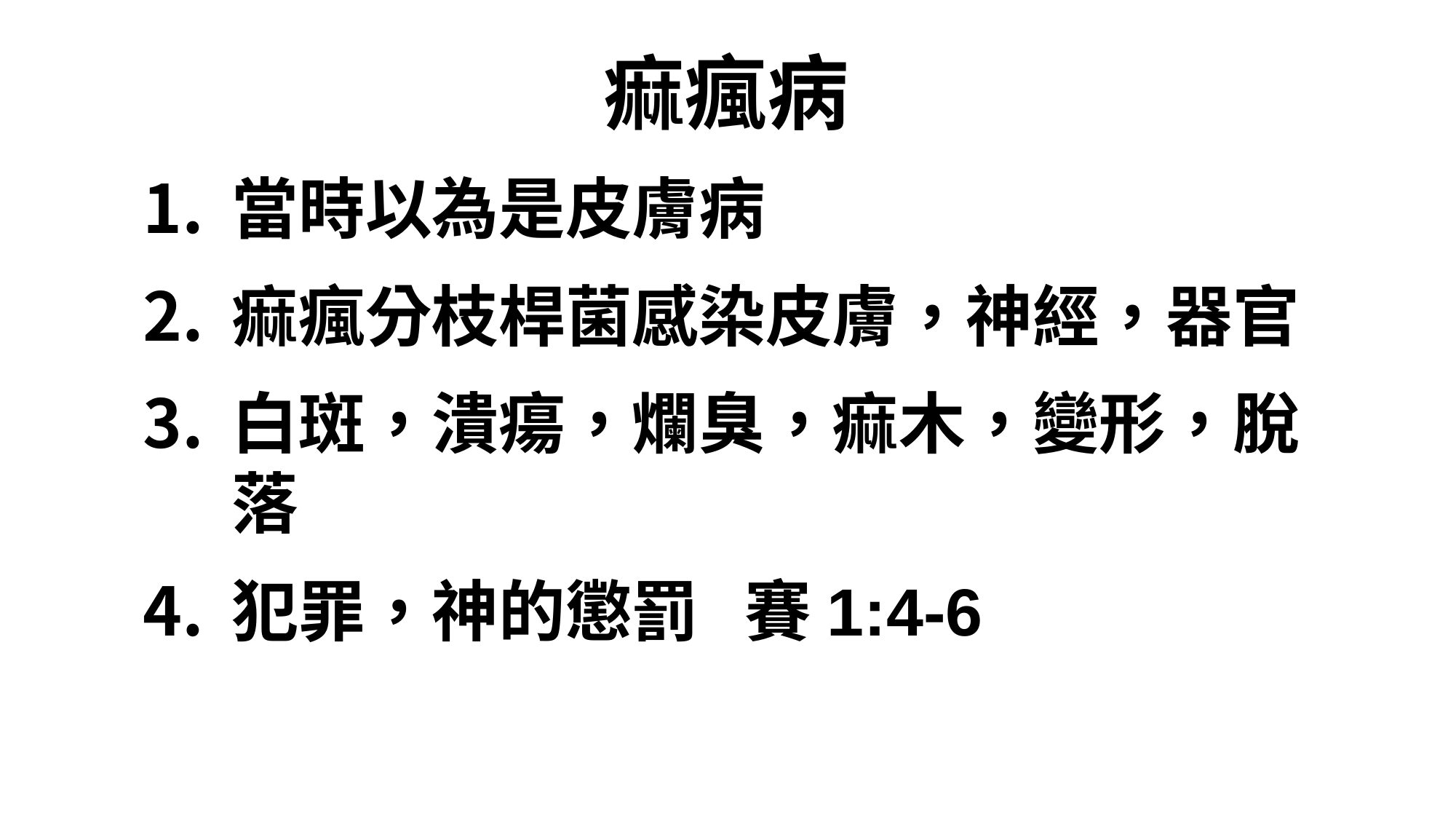

痲瘋病
當時以為是皮膚病
痲瘋分枝桿菌感染皮膚，神經，器官
白斑，潰瘍，爛臭，痲木，變形，脫落
犯罪，神的懲罰   賽1:4-6